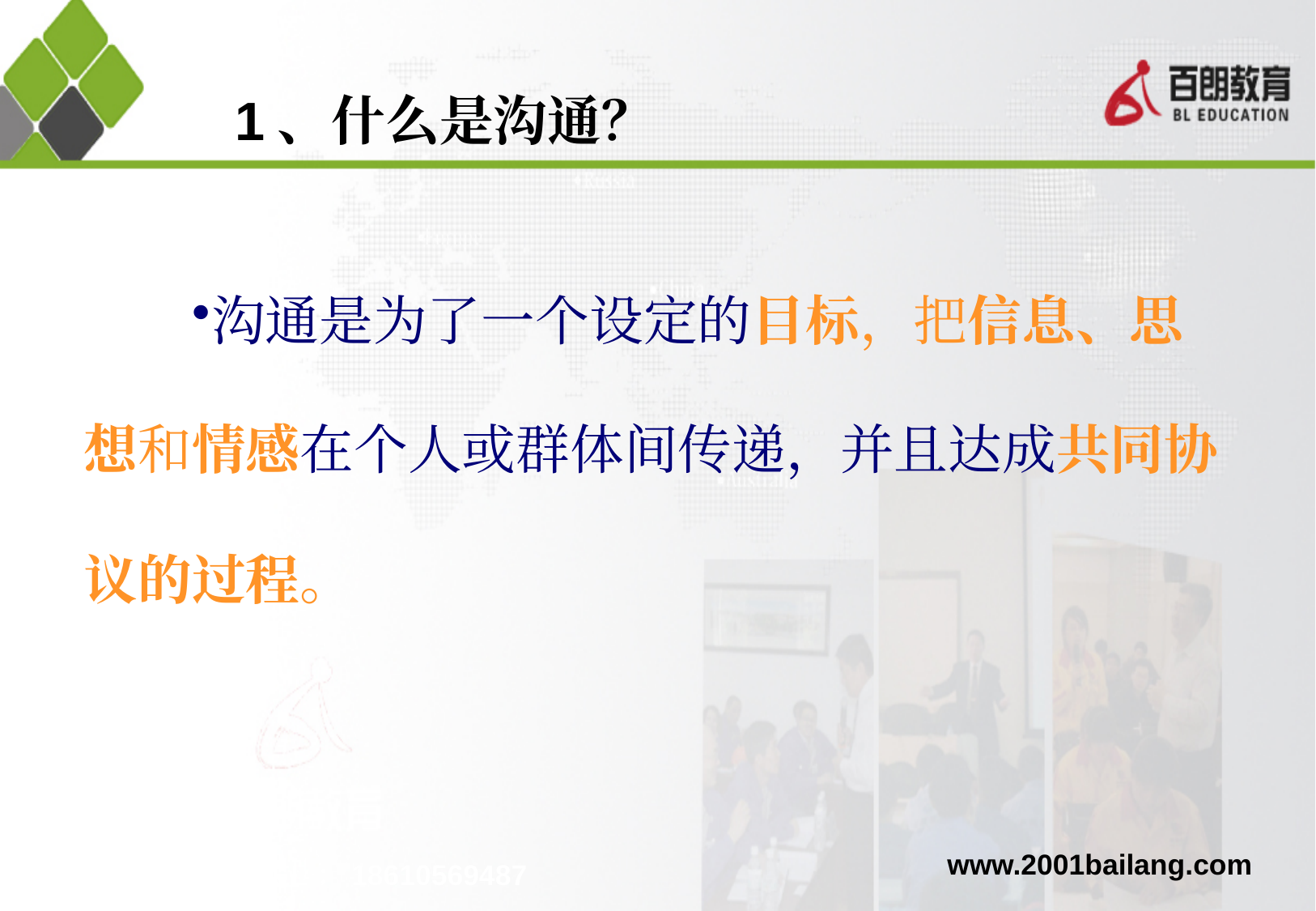

# 1、什么是沟通？
沟通是为了一个设定的目标，把信息、思想和情感在个人或群体间传递，并且达成共同协议的过程。